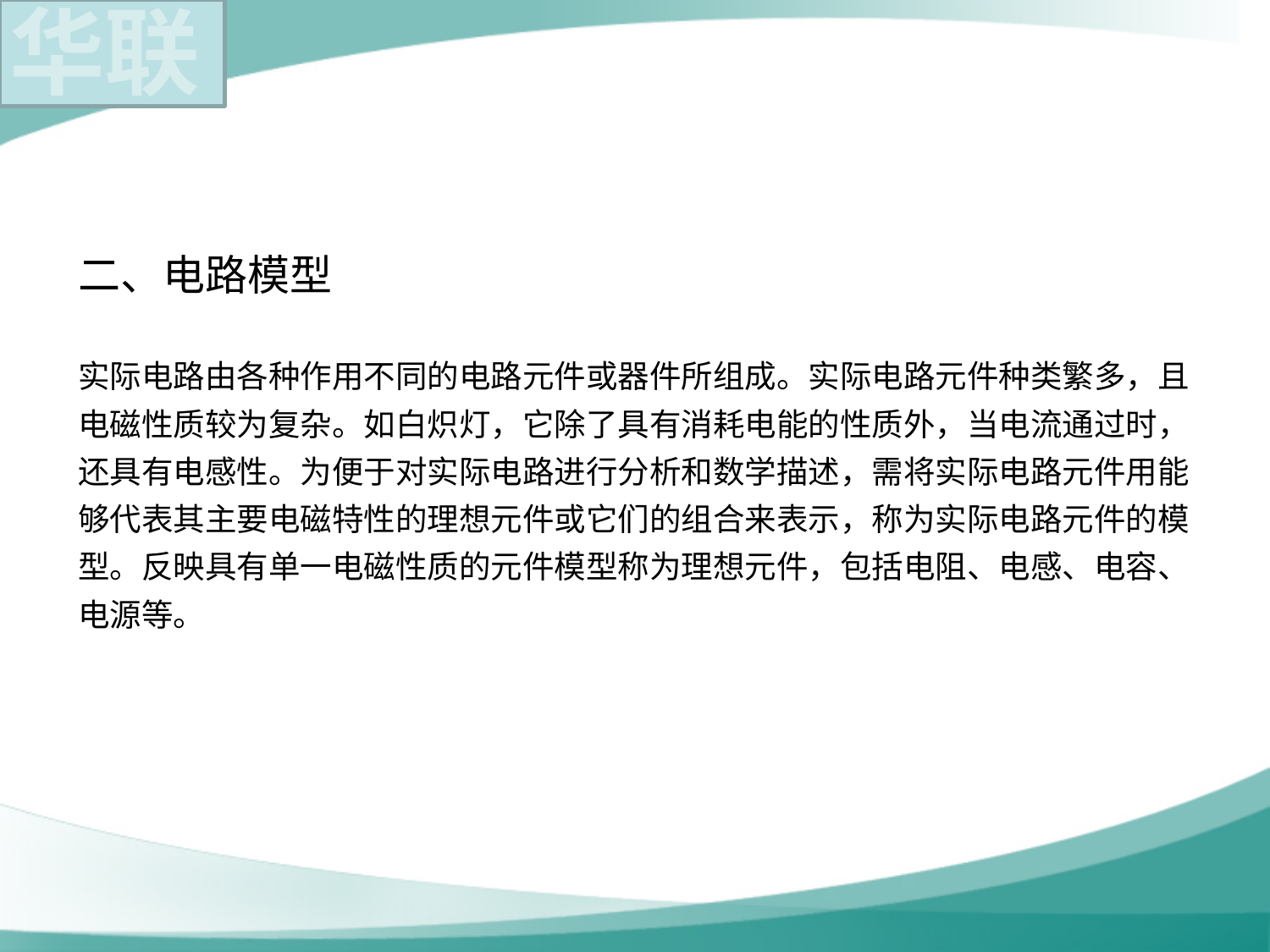

二、电路模型
实际电路由各种作用不同的电路元件或器件所组成。实际电路元件种类繁多，且电磁性质较为复杂。如白炽灯，它除了具有消耗电能的性质外，当电流通过时，还具有电感性。为便于对实际电路进行分析和数学描述，需将实际电路元件用能够代表其主要电磁特性的理想元件或它们的组合来表示，称为实际电路元件的模型。反映具有单一电磁性质的元件模型称为理想元件，包括电阻、电感、电容、电源等。